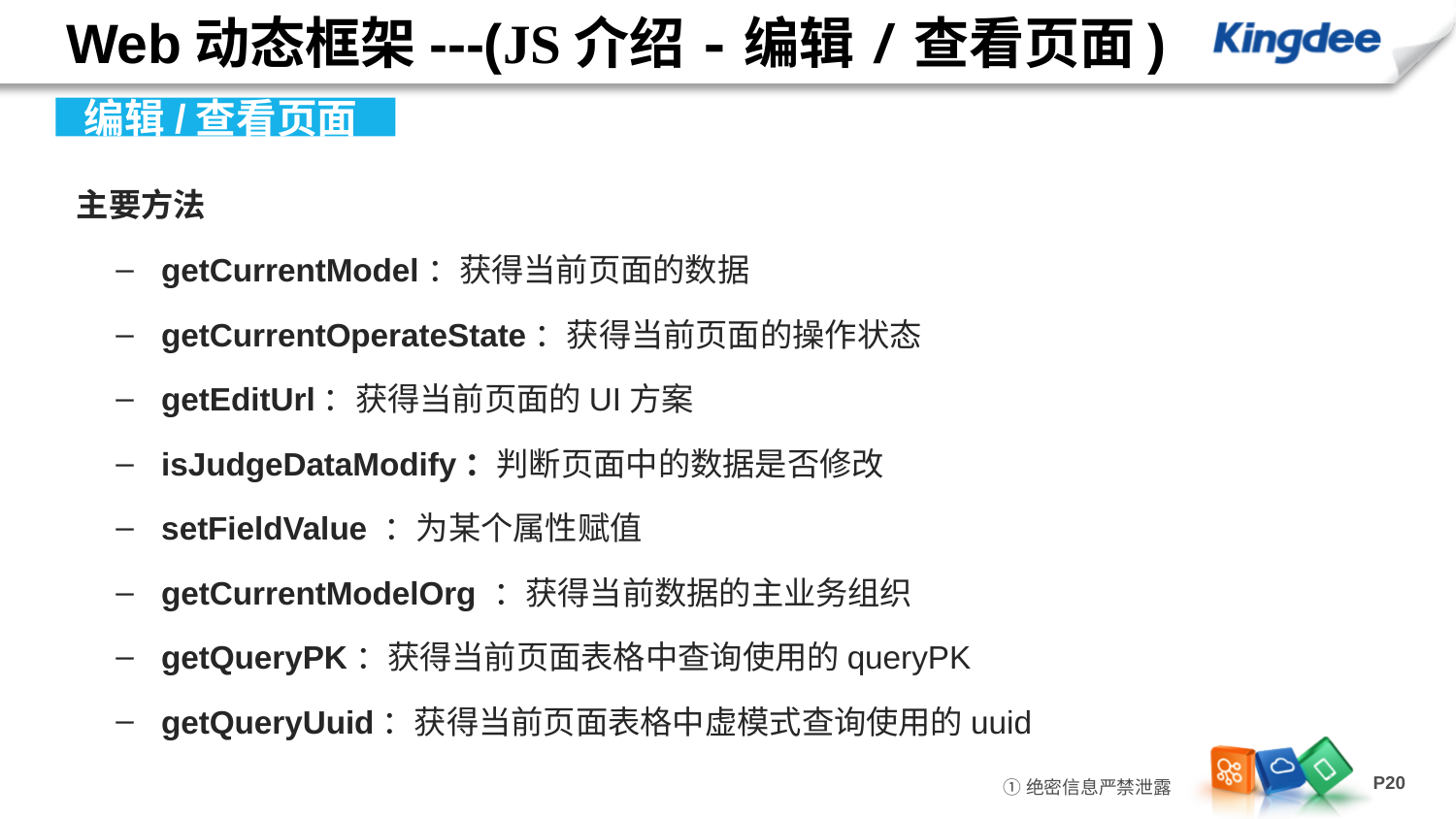

# Web动态框架---(JS介绍-编辑/查看页面)
编辑/查看页面
   主要方法
getCurrentModel：获得当前页面的数据
getCurrentOperateState：获得当前页面的操作状态
getEditUrl：获得当前页面的UI方案
isJudgeDataModify：判断页面中的数据是否修改
setFieldValue ：为某个属性赋值
getCurrentModelOrg ：获得当前数据的主业务组织
getQueryPK：获得当前页面表格中查询使用的queryPK
getQueryUuid：获得当前页面表格中虚模式查询使用的uuid